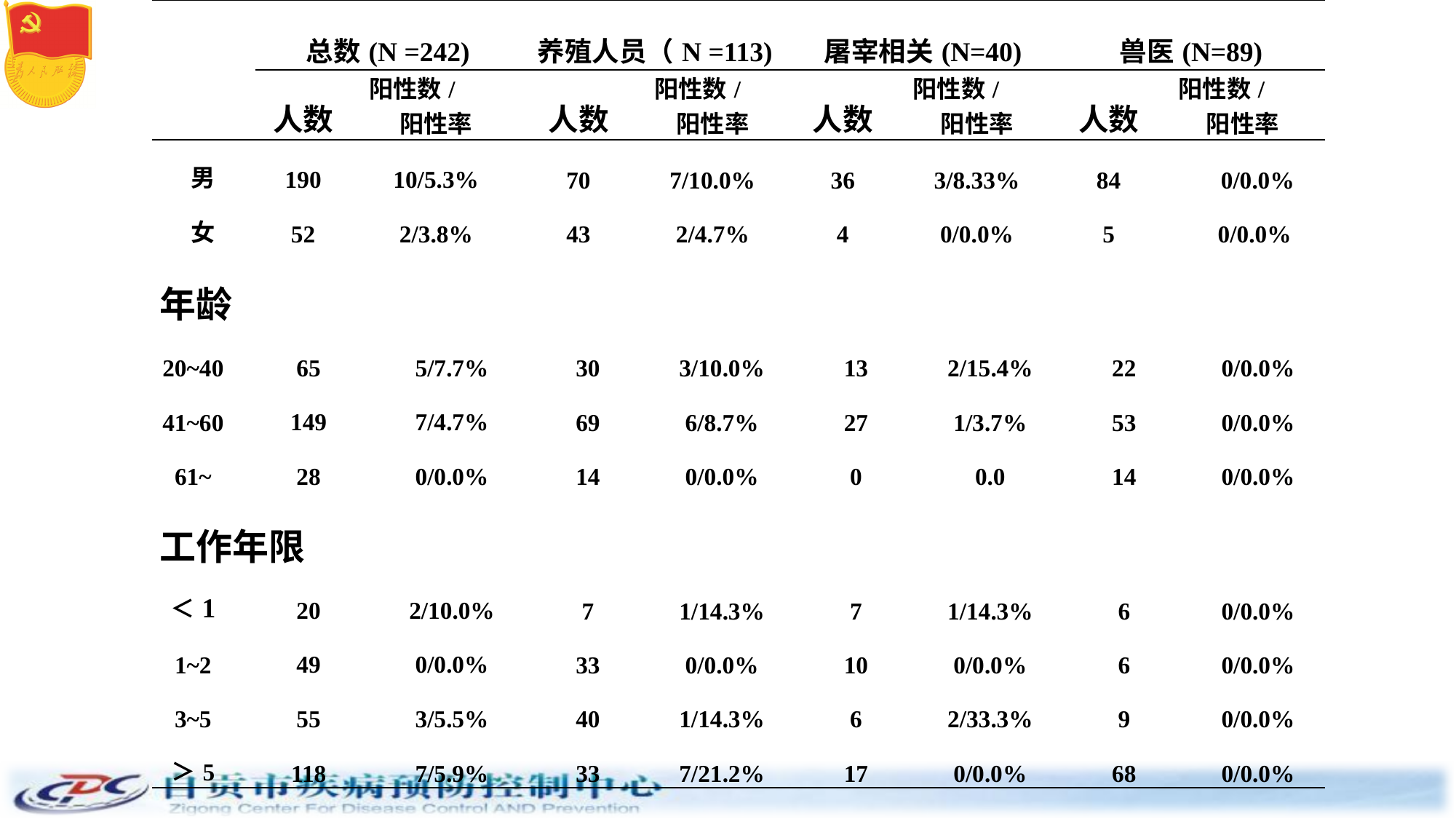

|  |  | 总数(N =242) |  |  | 养殖人员（N =113) |  |  | 屠宰相关(N=40) |  |  | 兽医(N=89) |  |  |
| --- | --- | --- | --- | --- | --- | --- | --- | --- | --- | --- | --- | --- | --- |
|  |  | 人数 | 阳性数/ 阳性率 |  | 人数 | 阳性数/ 阳性率 |  | 人数 | 阳性数/ 阳性率 |  | 人数 | 阳性数/ 阳性率 |  |
| 男 |  | 190 | 10/5.3% |  | 70 | 7/10.0% |  | 36 | 3/8.33% |  | 84 | 0/0.0% |  |
| 女 |  | 52 | 2/3.8% |  | 43 | 2/4.7% |  | 4 | 0/0.0% |  | 5 | 0/0.0% |  |
| 年龄 |  |  |  |  |  |  |  |  |  |  |  |  |  |
| 20~40 | 65 |  |  | 5/7.7% | 30 |  | 3/10.0% | 13 |  | 2/15.4% | 22 |  | 0/0.0% |
| 41~60 | 149 |  |  | 7/4.7% | 69 |  | 6/8.7% | 27 |  | 1/3.7% | 53 |  | 0/0.0% |
| 61~ | 28 |  |  | 0/0.0% | 14 |  | 0/0.0% | 0 |  | 0.0 | 14 |  | 0/0.0% |
| 工作年限 |  |  |  |  |  |  |  |  |  |  |  |  |  |
| ＜1 | 20 |  |  | 2/10.0% | 7 |  | 1/14.3% | 7 |  | 1/14.3% | 6 |  | 0/0.0% |
| 1~2 | 49 |  |  | 0/0.0% | 33 |  | 0/0.0% | 10 |  | 0/0.0% | 6 |  | 0/0.0% |
| 3~5 | 55 |  |  | 3/5.5% | 40 |  | 1/14.3% | 6 |  | 2/33.3% | 9 |  | 0/0.0% |
| ＞5 | 118 |  |  | 7/5.9% | 33 |  | 7/21.2% | 17 |  | 0/0.0% | 68 |  | 0/0.0% |